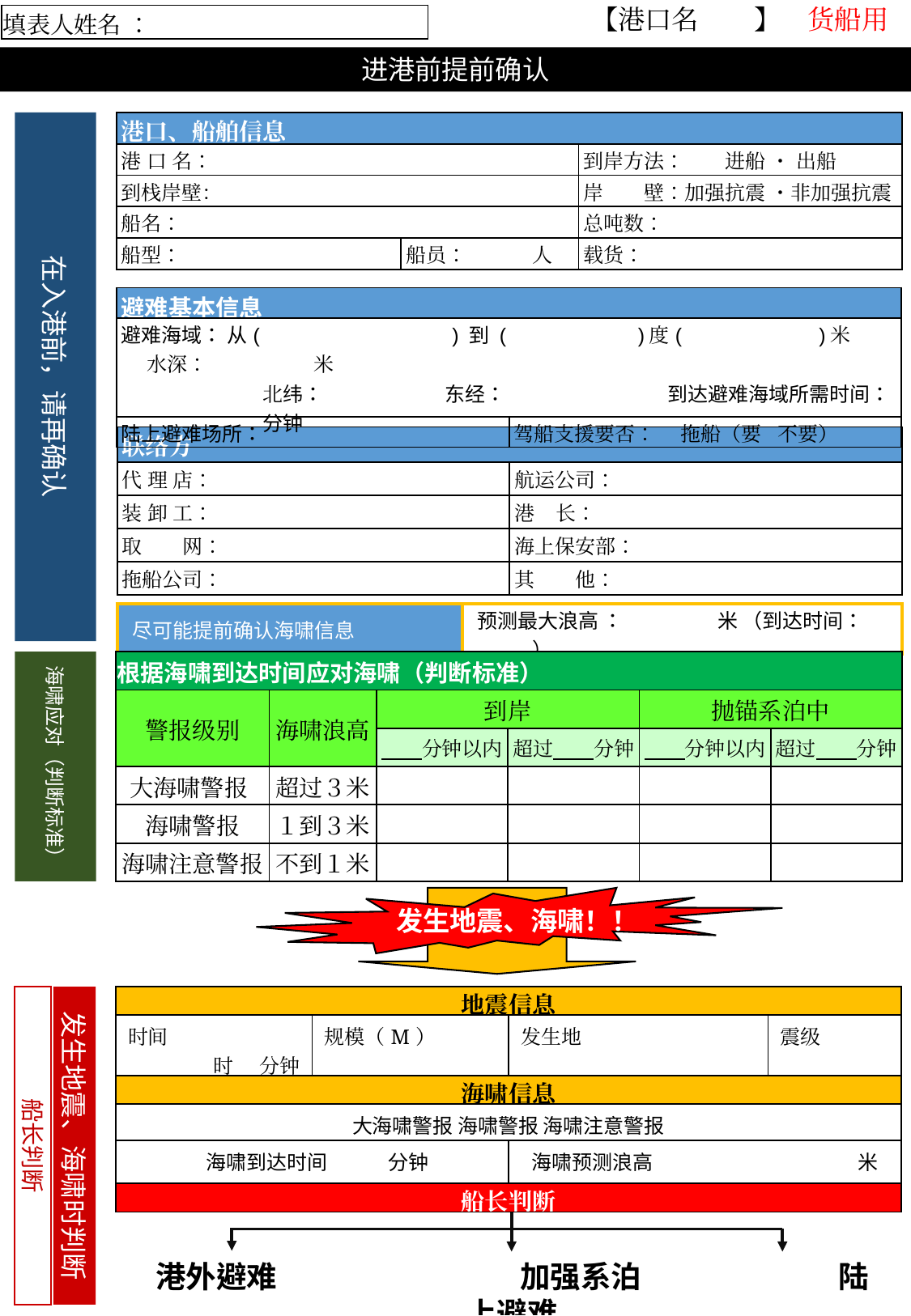

【港口名        】　货船用
| 填表人姓名 ： |
| --- |
进港前提前确认
在入港前，请再确认
| 港口、船舶信息 |  |  |
| --- | --- | --- |
| 港 口 名： |  | 到岸方法：　　进船 ・ 出船 |
| 到栈岸壁： |  | 岸　　壁：加强抗震 ・非加强抗震 |
| 船名： |  | 总吨数： |
| 船型： | 船员： 　　　人 | 载货： |
| 避难基本信息 |  |
| --- | --- |
| 避难海域： 从(　　　　　　　　　) 到 (　　　　　　)度(　　　　　　 )米　　　 水深： 　　　　　米 　　　　　　　北纬：　　　　　　东经：　　　　　　　　到达避难海域所需时间：　　　　　　　分钟 |  |
| 陆上避难场所： | 驾船支援要否： 　拖船（要 不要） |
| 联络方 |  |
| --- | --- |
| 代 理 店： | 航运公司： |
| 装 卸 工： | 港 长： |
| 取　　网： | 海上保安部： |
| 拖船公司： | 其　　他： |
| 尽可能提前确认海啸信息 | 预测最大浪高 ：　　　　 米 （到达时间： 　　 　　） |
| --- | --- |
海啸应对（判断标准）
| 根据海啸到达时间应对海啸（判断标准） |  |  |  |  |  |
| --- | --- | --- | --- | --- | --- |
| 警报级别 | 海啸浪高 | 到岸 |  | 抛锚系泊中 |  |
|  |  | 分钟以内 | 超过　　分钟 | 分钟以内 | 超过　　分钟 |
| 大海啸警报 | 超过３米 |  |  |  |  |
| 海啸警报 | １到３米 |  |  |  |  |
| 海啸注意警报 | 不到１米 |  |  |  |  |

发生地震、海啸！！
船长判断
发生地震、海啸时判断
| 地震信息 |  |  |  |
| --- | --- | --- | --- |
| 时间　 　时 分钟 | 规模（M） | 发生地 | 震级 |
| 海啸信息 |  |  |  |
| 大海啸警报 海啸警报 海啸注意警报 |  |  |  |
| 海啸到达时间　　　分钟 |  | 海啸预测浪高　　 　　　　　　　米 |  |
| 船长判断 |  |  |  |
港外避难　　　　　　　　加强系泊    　     　　　  陆上避难